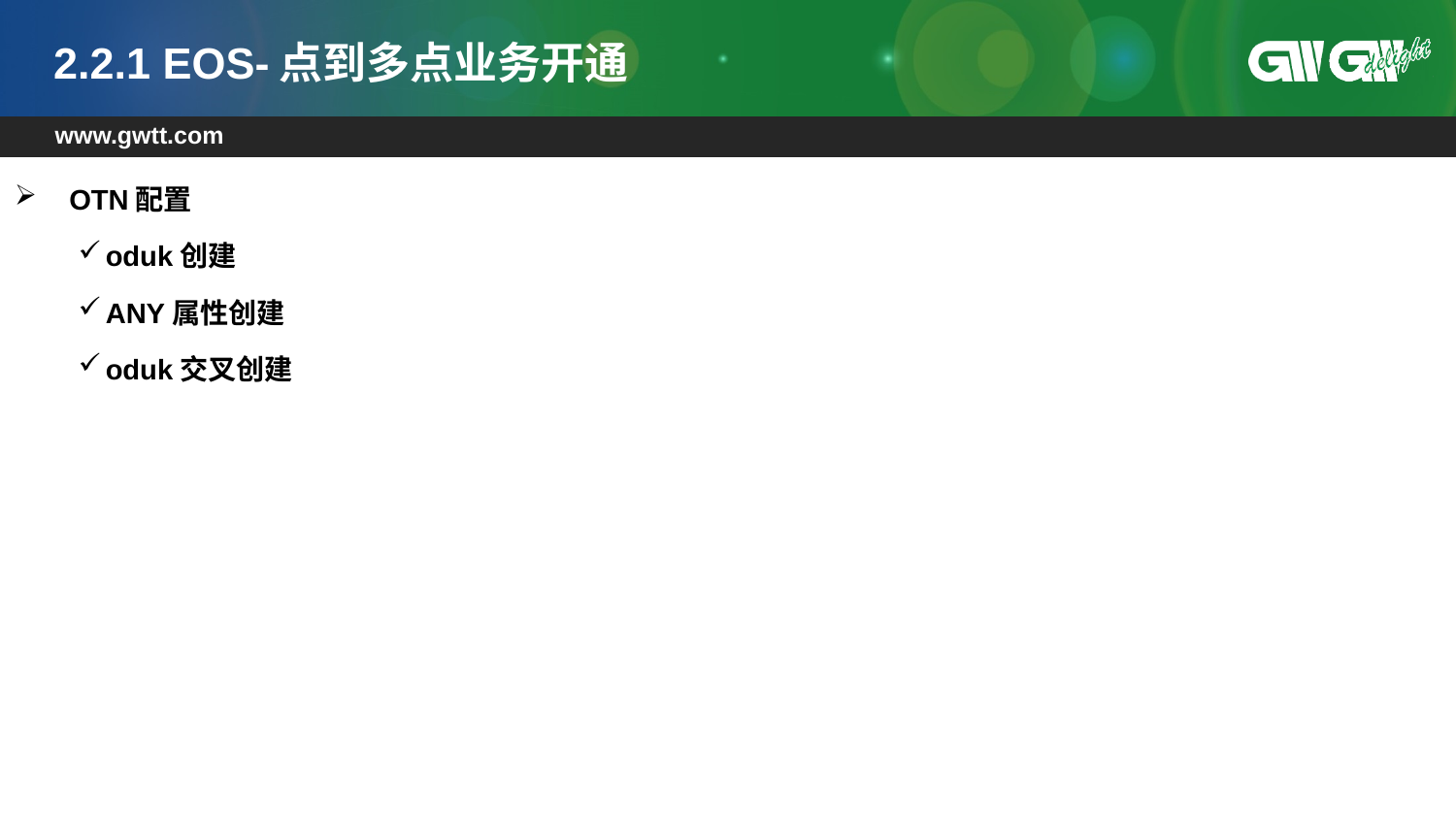

# 2.2.1 EOS-点到多点业务开通
OTN配置
oduk创建
ANY属性创建
oduk交叉创建